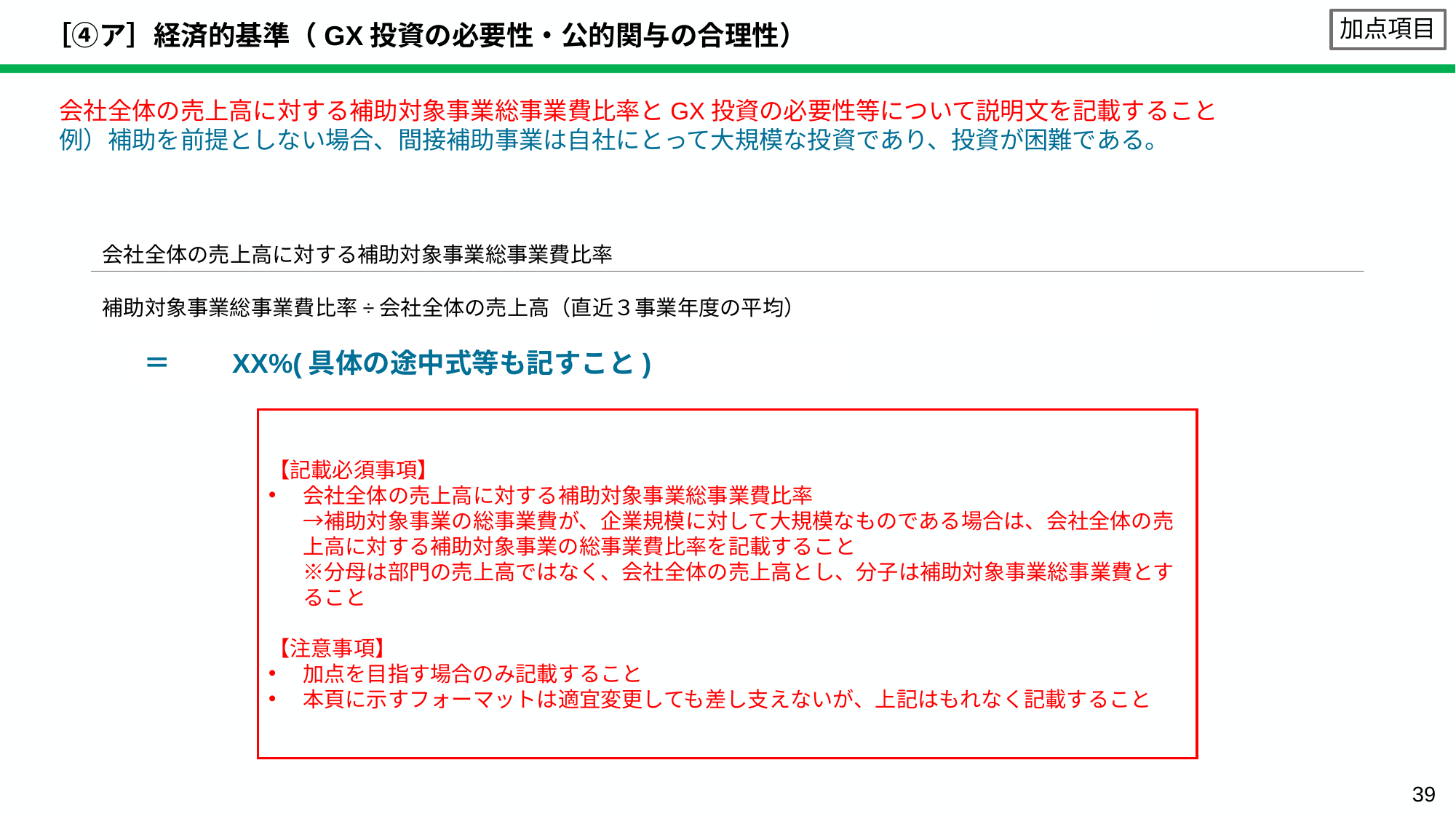

# ［④ア］経済的基準（GX投資の必要性・公的関与の合理性）
加点項目
会社全体の売上高に対する補助対象事業総事業費比率とGX投資の必要性等について説明文を記載すること
例）補助を前提としない場合、間接補助事業は自社にとって大規模な投資であり、投資が困難である。
会社全体の売上高に対する補助対象事業総事業費比率
補助対象事業総事業費比率÷会社全体の売上高（直近３事業年度の平均）
＝　　XX%(具体の途中式等も記すこと)
【記載必須事項】
会社全体の売上高に対する補助対象事業総事業費比率
→補助対象事業の総事業費が、企業規模に対して大規模なものである場合は、会社全体の売上高に対する補助対象事業の総事業費比率を記載すること
※分母は部門の売上高ではなく、会社全体の売上高とし、分子は補助対象事業総事業費とすること

【注意事項】
加点を目指す場合のみ記載すること
本頁に示すフォーマットは適宜変更しても差し支えないが、上記はもれなく記載すること
39